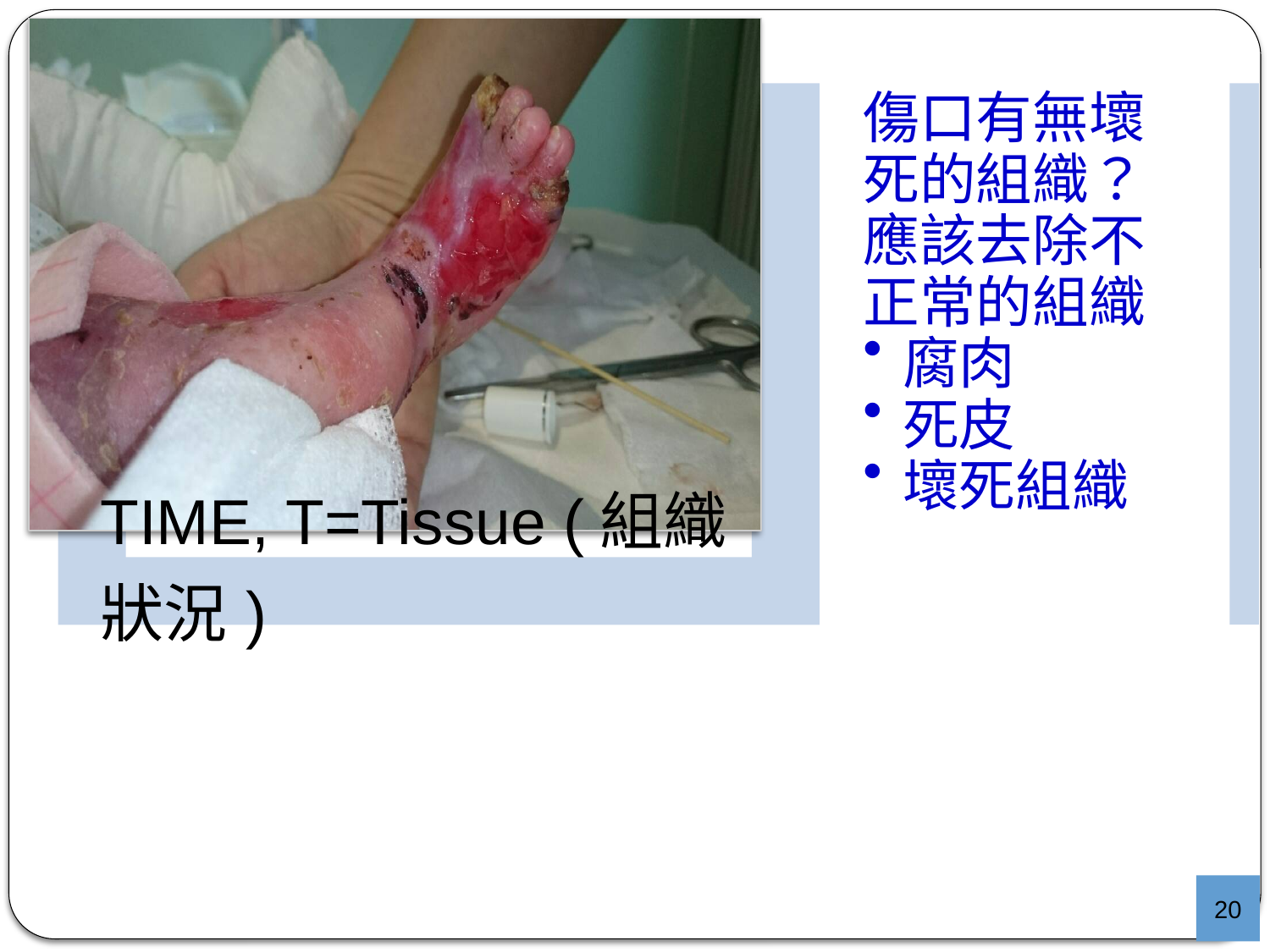

TIME, T=Tissue (組織狀況)
傷口有無壞死的組織？
應該去除不正常的組織
腐肉
死皮
壞死組織

20